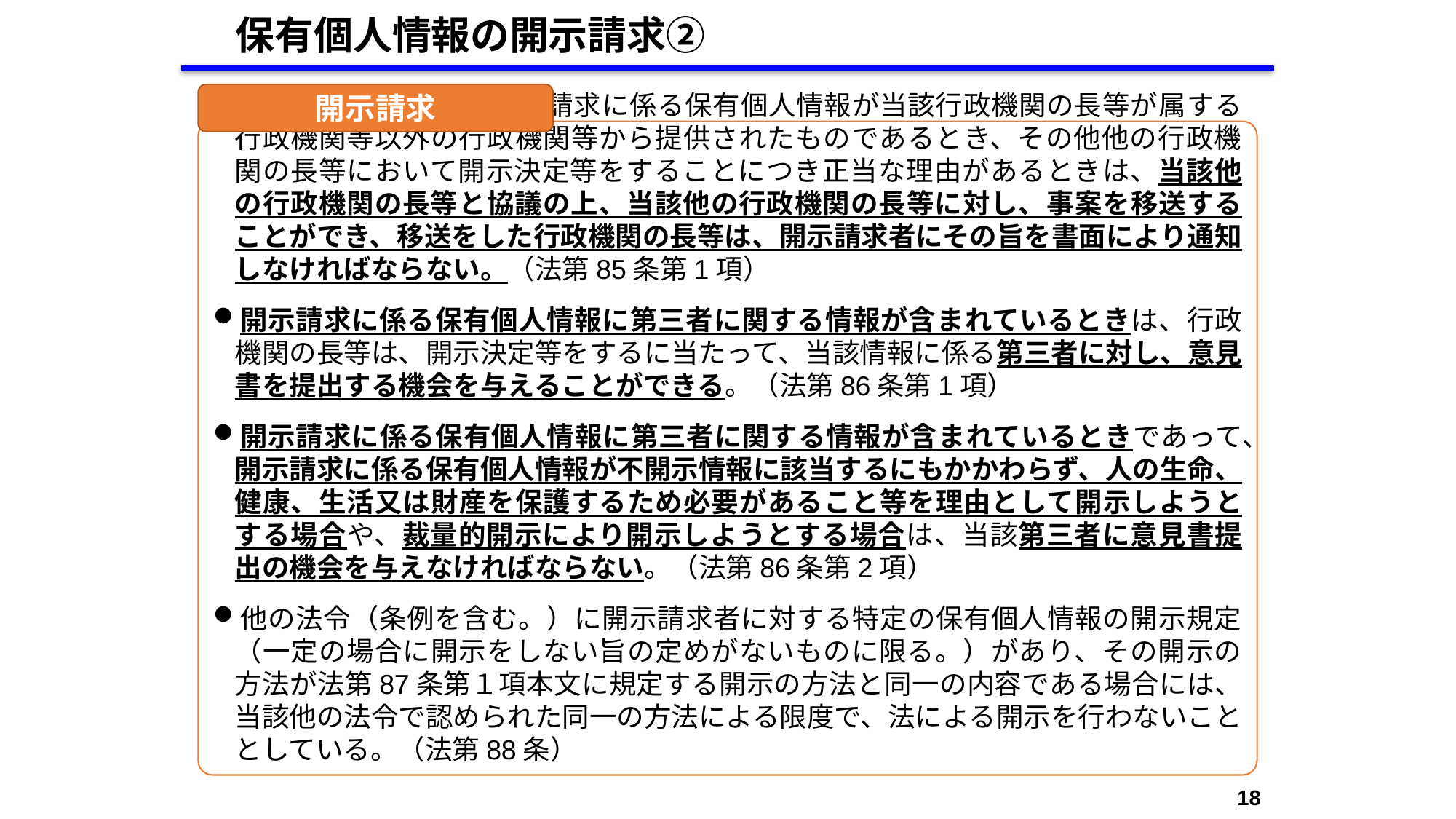

保有個人情報の開示請求②

開示請求

行政機関の長等は、開示請求に係る保有個人情報が当該行政機関の長等が属する行政機関等以外の行政機関等から提供されたものであるとき、その他他の行政機関の長等において開示決定等をすることにつき正当な理由があるときは、当該他の行政機関の長等と協議の上、当該他の行政機関の長等に対し、事案を移送することができ、移送をした行政機関の長等は、開示請求者にその旨を書面により通知しなければならない。（法第85条第1項）
開示請求に係る保有個人情報に第三者に関する情報が含まれているときは、行政機関の長等は、開示決定等をするに当たって、当該情報に係る第三者に対し、意見書を提出する機会を与えることができる。（法第86条第1項）
開示請求に係る保有個人情報に第三者に関する情報が含まれているときであって、開示請求に係る保有個人情報が不開示情報に該当するにもかかわらず、人の生命、健康、生活又は財産を保護するため必要があること等を理由として開示しようとする場合や、裁量的開示により開示しようとする場合は、当該第三者に意見書提出の機会を与えなければならない。（法第86条第2項）
他の法令（条例を含む。）に開示請求者に対する特定の保有個人情報の開示規定（一定の場合に開示をしない旨の定めがないものに限る。）があり、その開示の方法が法第87条第１項本文に規定する開示の方法と同一の内容である場合には、当該他の法令で認められた同一の方法による限度で、法による開示を行わないこととしている。（法第88条）
18